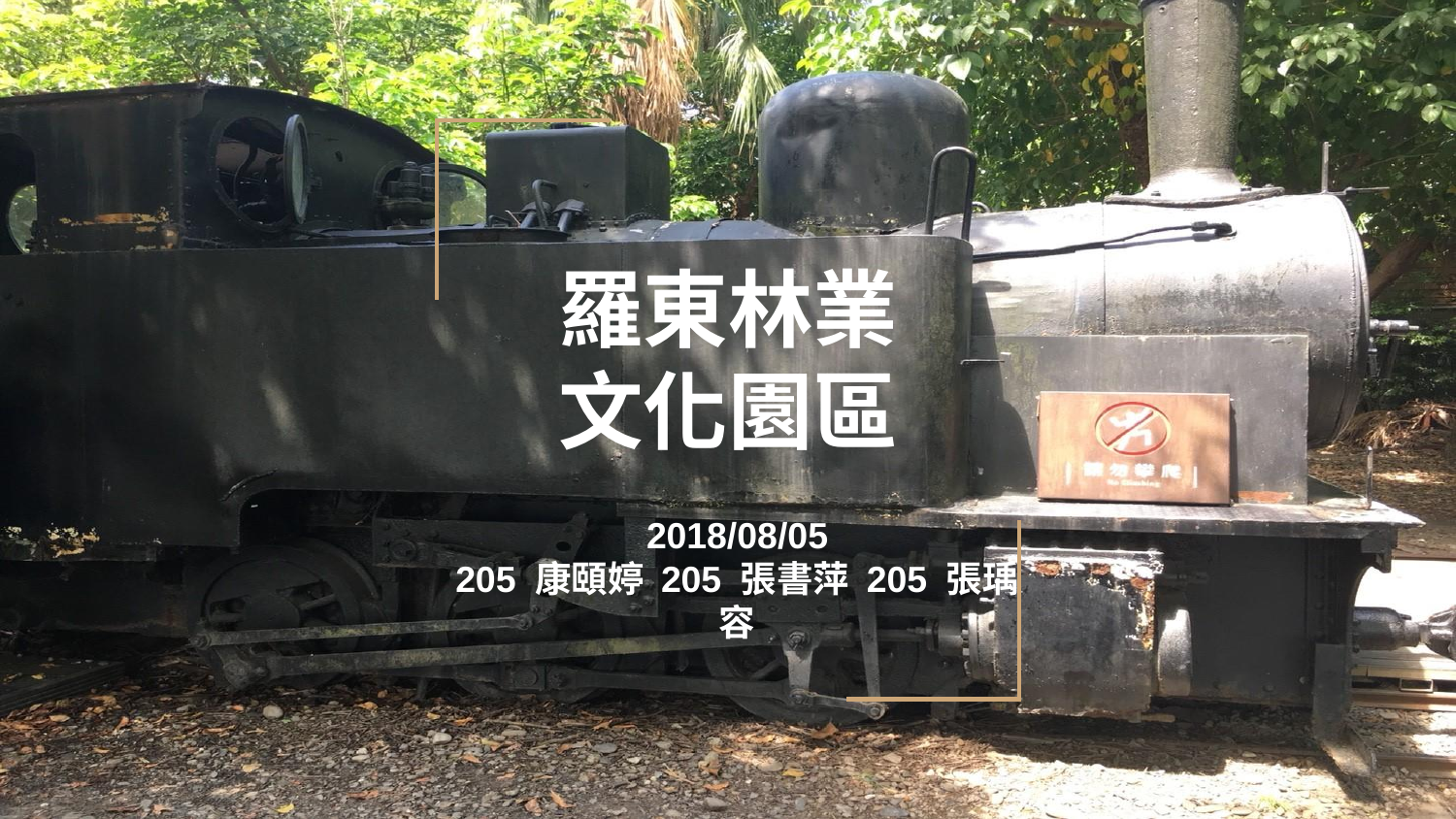

# 羅東林業
文化園區
2018/08/05
205 康頤婷 205 張書萍 205 張瑀容